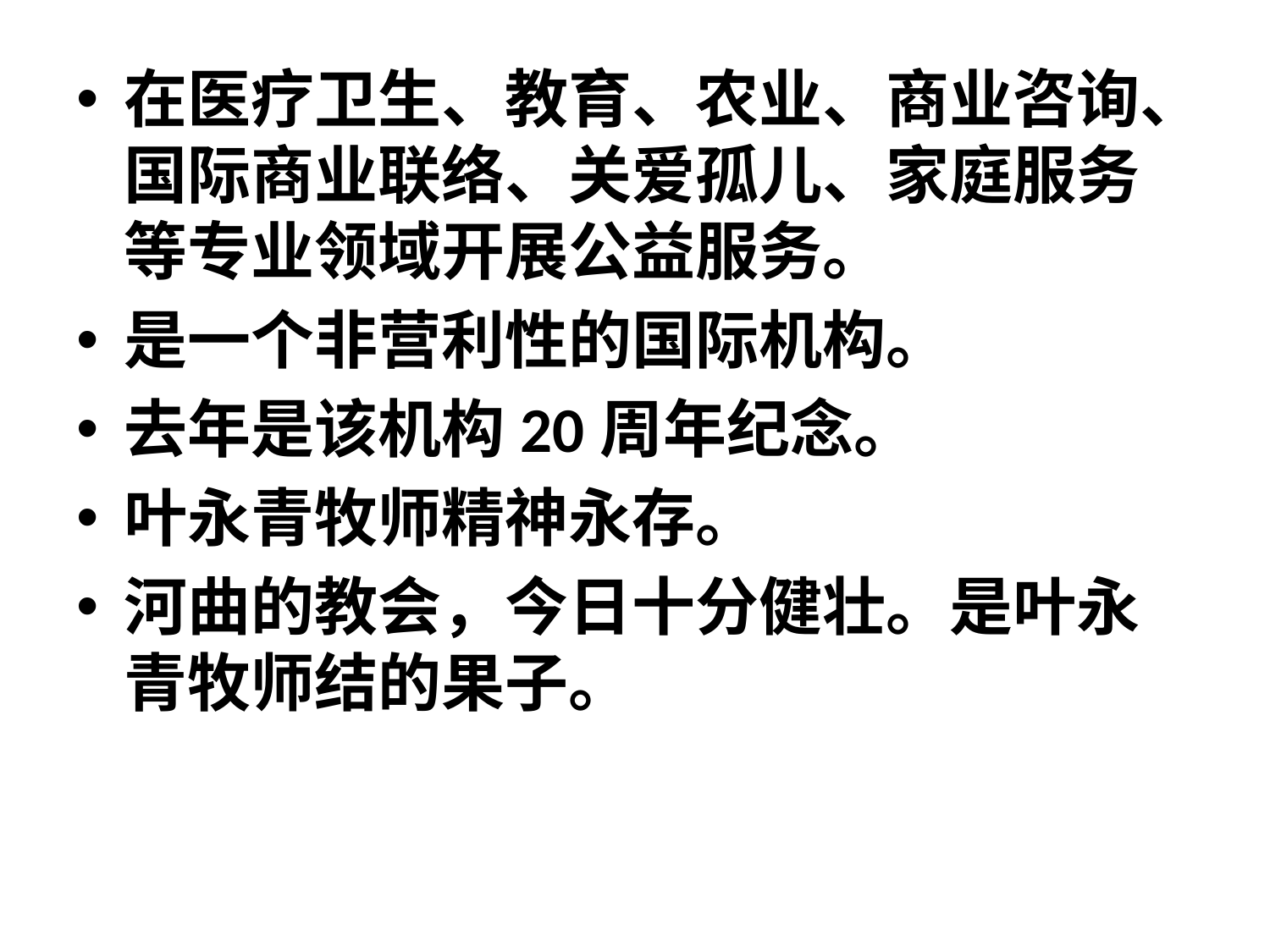

在医疗卫生、教育、农业、商业咨询、国际商业联络、关爱孤儿、家庭服务等专业领域开展公益服务。
是一个非营利性的国际机构。
去年是该机构20周年纪念。
叶永青牧师精神永存。
河曲的教会，今日十分健壮。是叶永青牧师结的果子。